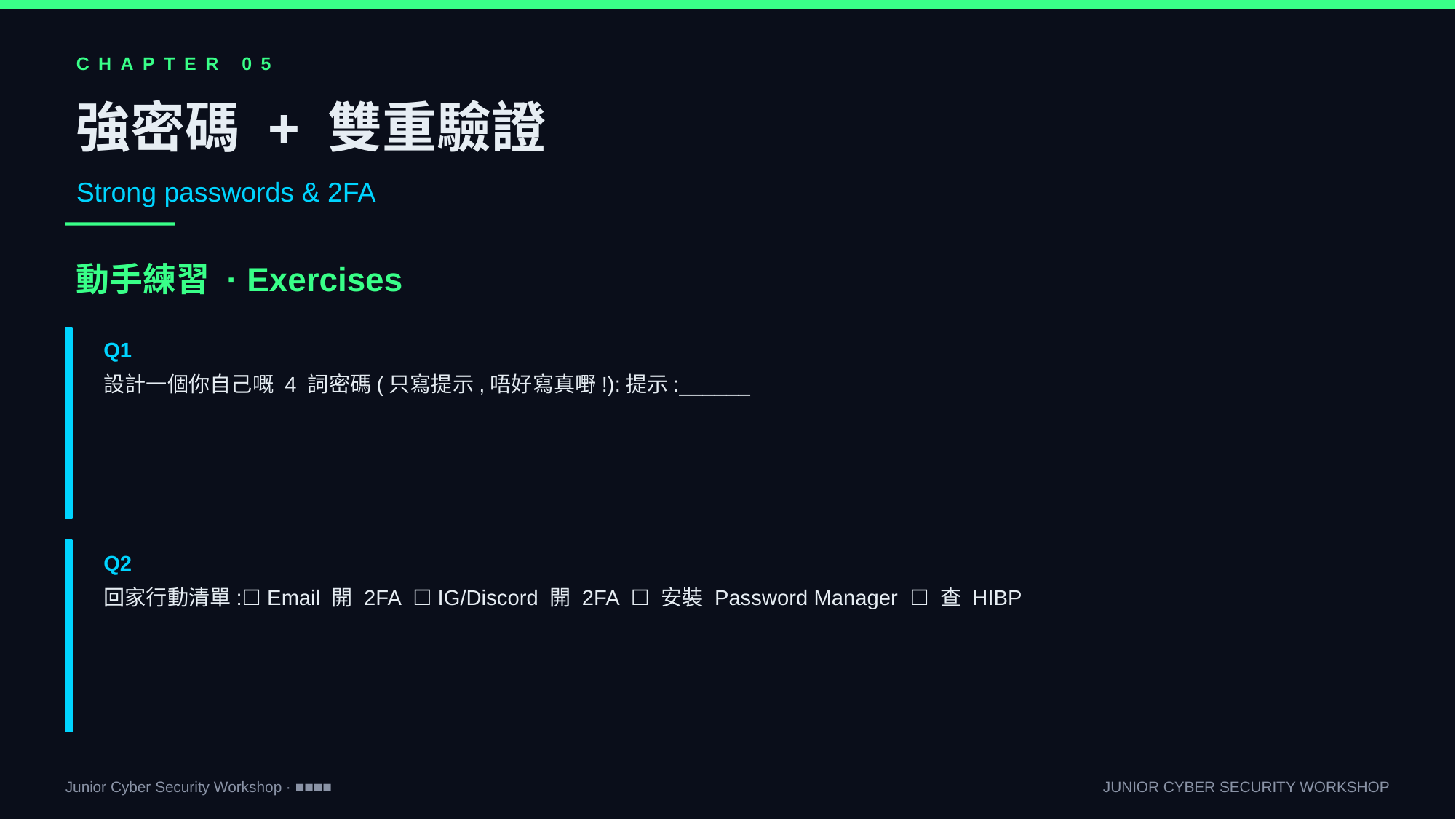

CHAPTER 05
強密碼 + 雙重驗證
Strong passwords & 2FA

動手練習 · Exercises

Q1
設計一個你自己嘅 4 詞密碼(只寫提示,唔好寫真嘢!):提示:______

Q2
回家行動清單:☐ Email 開 2FA  ☐ IG/Discord 開 2FA  ☐ 安裝 Password Manager  ☐ 查 HIBP